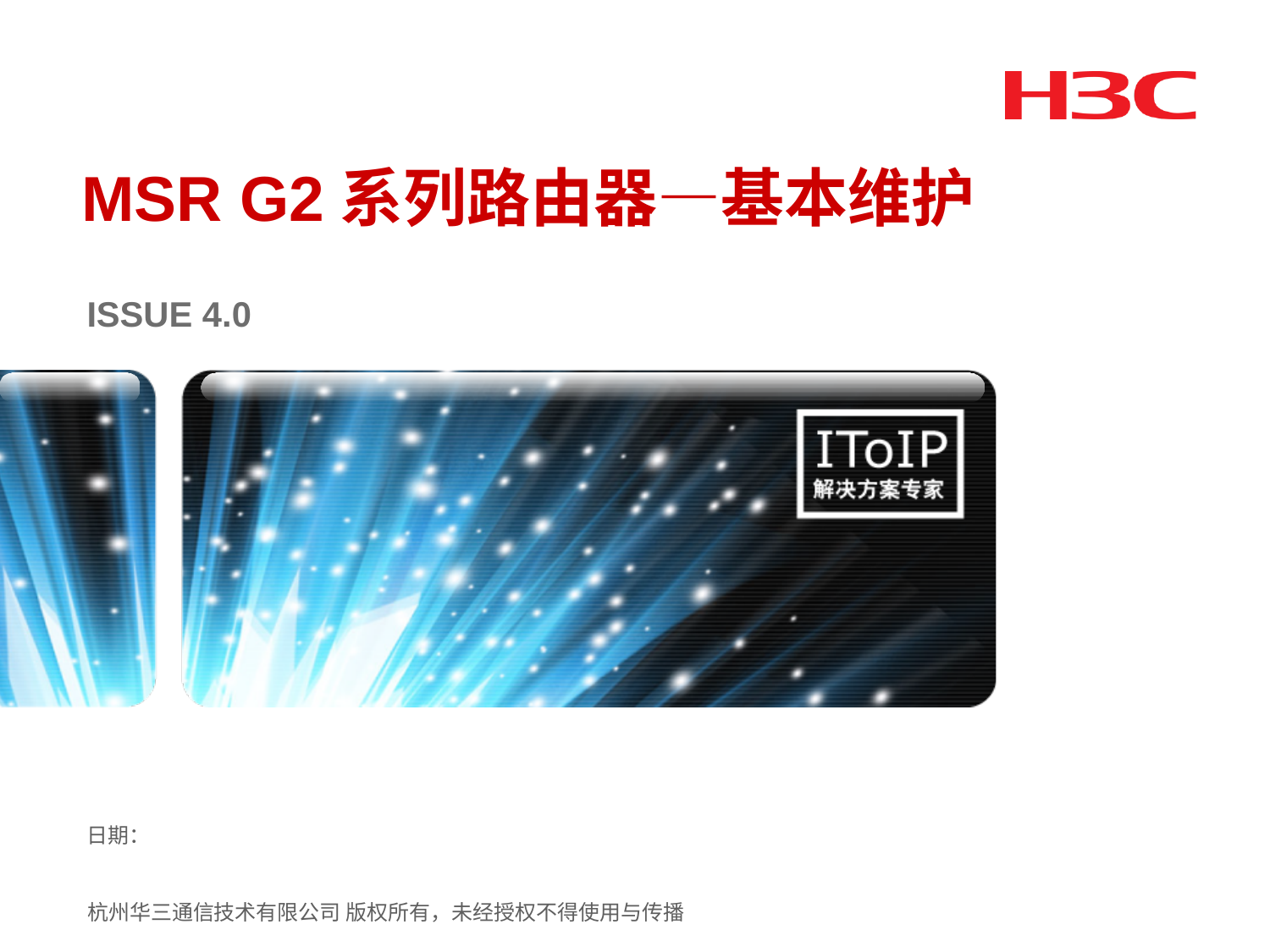

MSR G2系列路由器—基本维护
ISSUE 4.0
日期：
杭州华三通信技术有限公司 版权所有，未经授权不得使用与传播